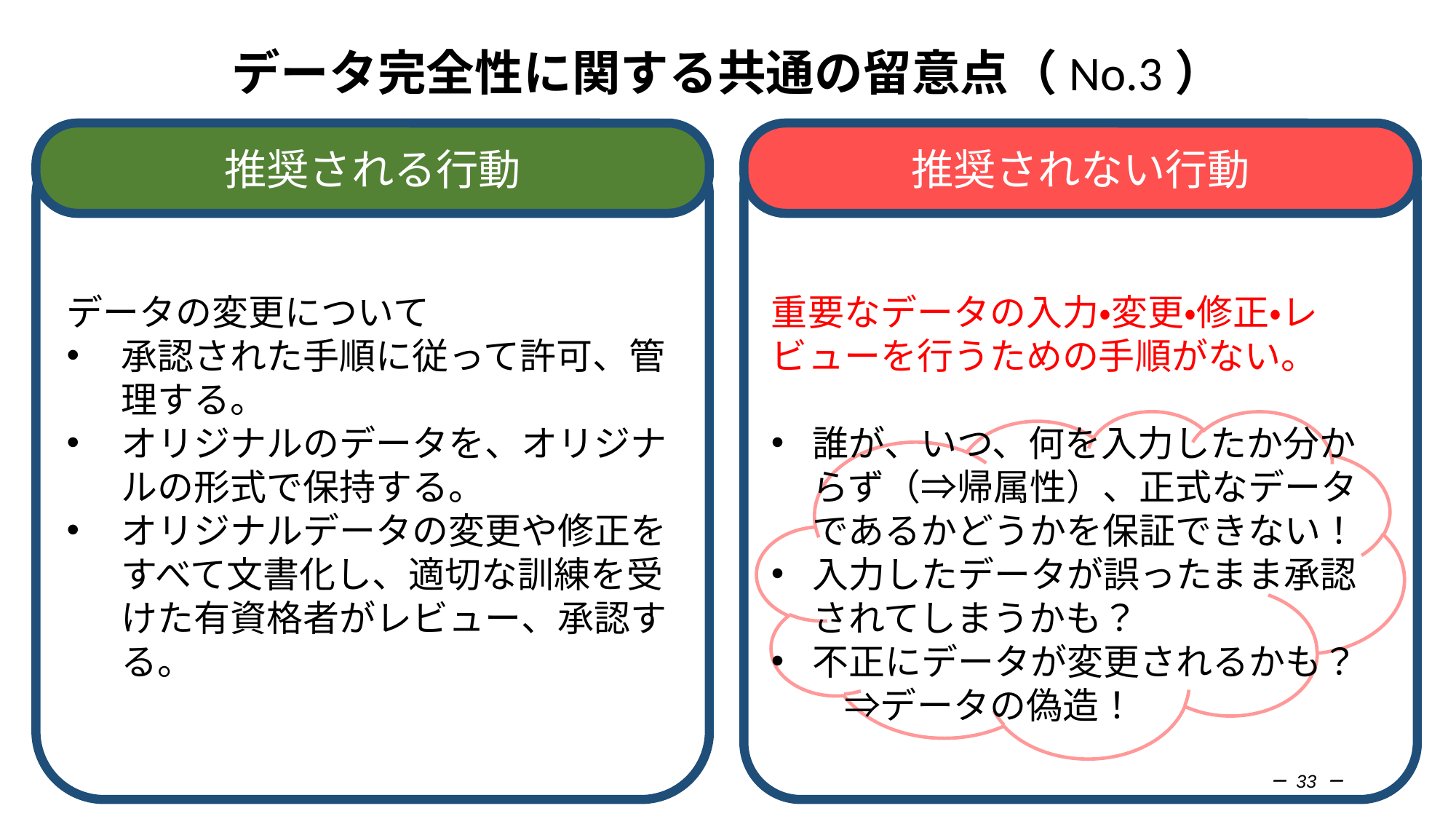

# データ完全性に関する共通の留意点（No.3）
推奨される行動
推奨されない行動

データの変更について
承認された手順に従って許可、管理する。
オリジナルのデータを、オリジナルの形式で保持する。
オリジナルデータの変更や修正をすべて文書化し、適切な訓練を受けた有資格者がレビュー、承認する。

重要なデータの入力・変更・修正・レビューを行うための手順がない。

誰が、いつ、何を入力したか分からず（⇒帰属性）、正式なデータであるかどうかを保証できない！
入力したデータが誤ったまま承認されてしまうかも？
不正にデータが変更されるかも？
　　⇒データの偽造！

－ 33 －